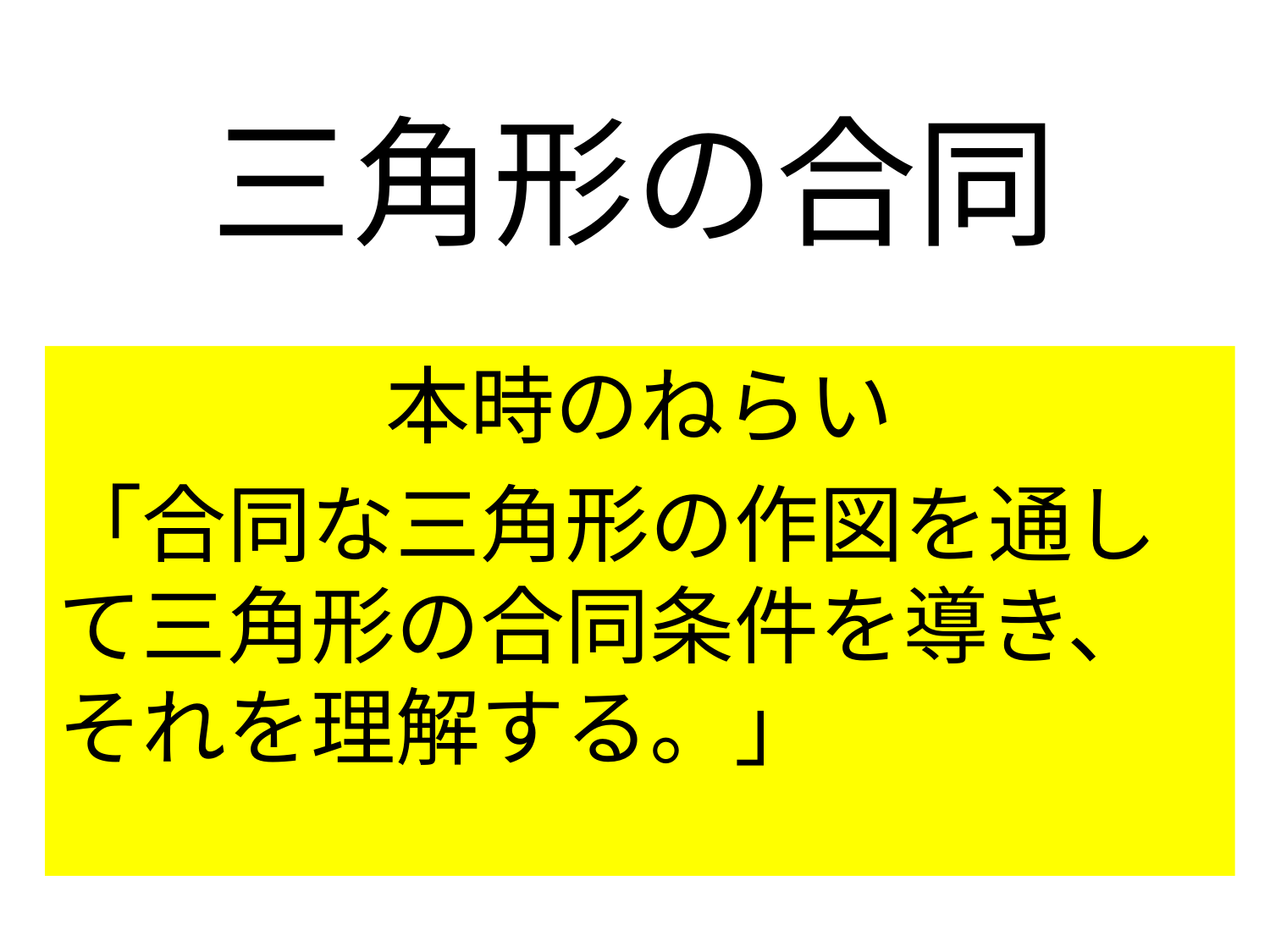

# 三角形の合同
本時のねらい
「合同な三角形の作図を通して三角形の合同条件を導き、それを理解する。」